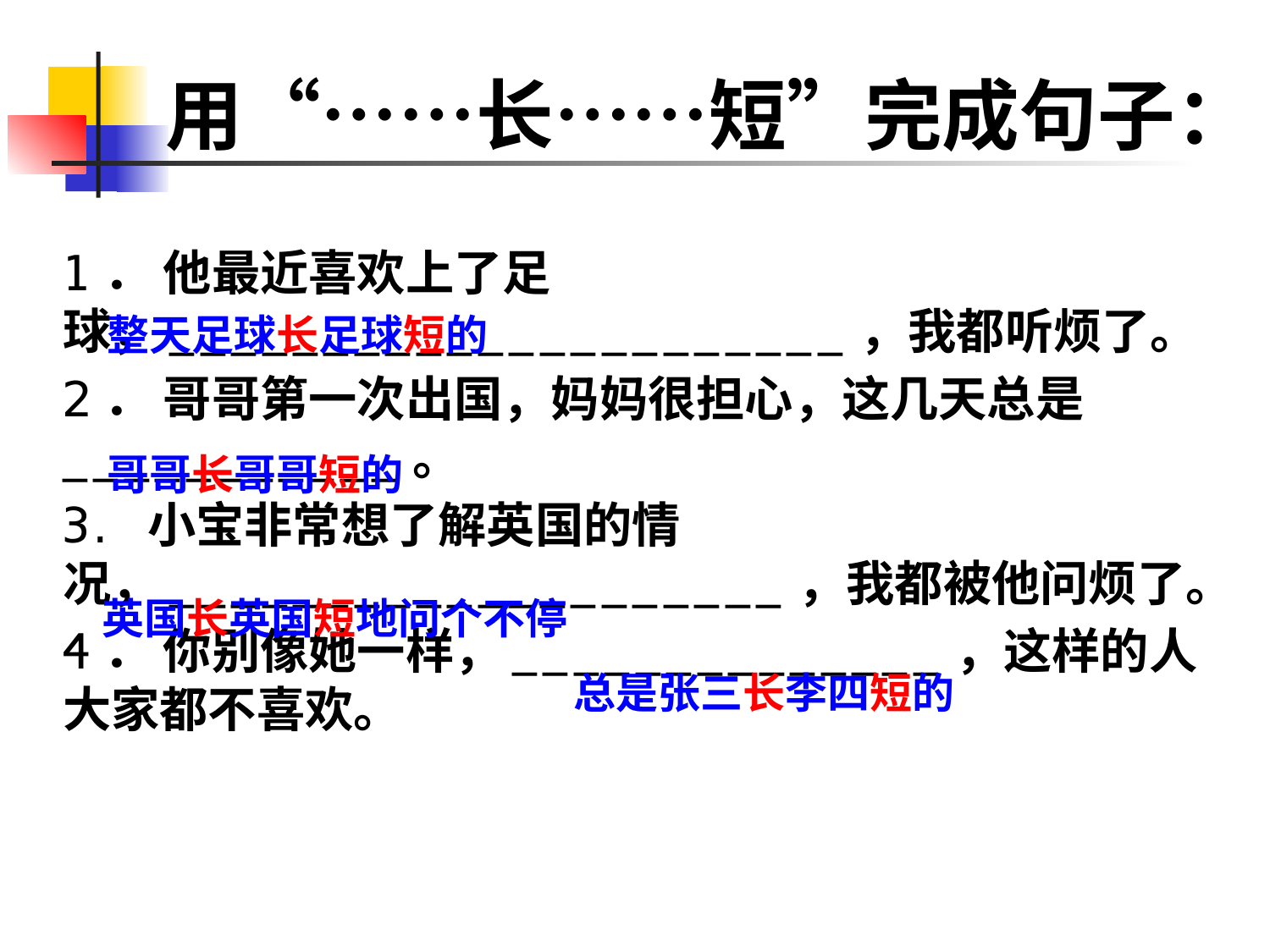

# 用“……长……短”完成句子：
1． 他最近喜欢上了足球，______________________，我都听烦了。
2． 哥哥第一次出国，妈妈很担心，这几天总是___________。
3.  小宝非常想了解英国的情况，____________________，我都被他问烦了。
4． 你别像她一样，______________，这样的人大家都不喜欢。

整天足球长足球短的
哥哥长哥哥短的
英国长英国短地问个不停
总是张三长李四短的